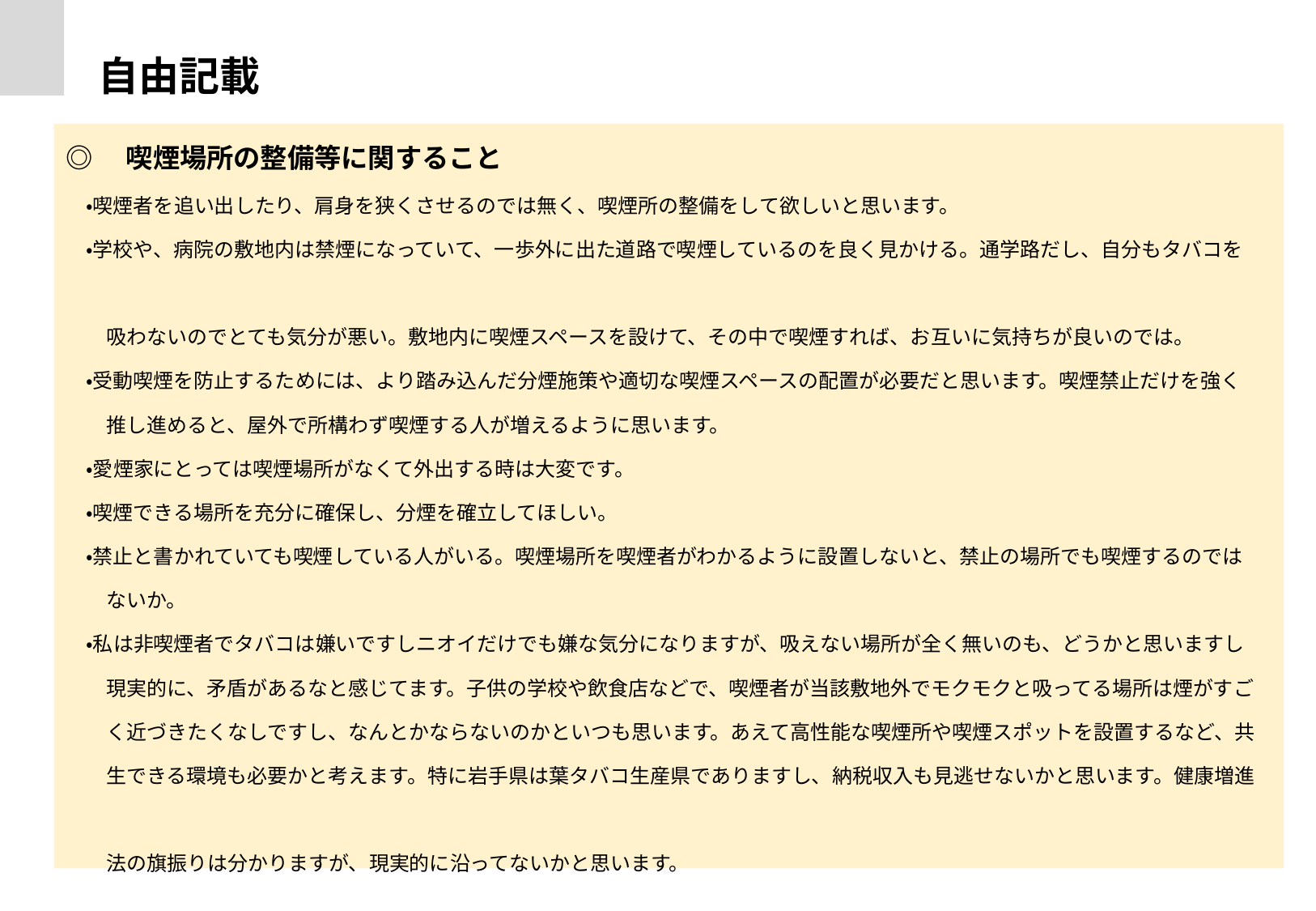

自由記載（一部抜粋）
◎　喫煙場所の整備等に関すること
　・喫煙者を追い出したり、肩身を狭くさせるのでは無く、喫煙所の整備をして欲しいと思います。
　・学校や、病院の敷地内は禁煙になっていて、一歩外に出た道路で喫煙しているのを良く見かける。通学路だし、自分もタバコを
　　吸わないのでとても気分が悪い。敷地内に喫煙スペースを設けて、その中で喫煙すれば、お互いに気持ちが良いのでは。
　・受動喫煙を防止するためには、より踏み込んだ分煙施策や適切な喫煙スペースの配置が必要だと思います。喫煙禁止だけを強く
　　推し進めると、屋外で所構わず喫煙する人が増えるように思います。
　・愛煙家にとっては喫煙場所がなくて外出する時は大変です。
　・喫煙できる場所を充分に確保し、分煙を確立してほしい。
　・禁止と書かれていても喫煙している人がいる。喫煙場所を喫煙者がわかるように設置しないと、禁止の場所でも喫煙するのでは
　　ないか。
　・私は非喫煙者でタバコは嫌いですしニオイだけでも嫌な気分になりますが、吸えない場所が全く無いのも、どうかと思いますし
　　現実的に、矛盾があるなと感じてます。子供の学校や飲食店などで、喫煙者が当該敷地外でモクモクと吸ってる場所は煙がすご
　　く近づきたくなしですし、なんとかならないのかといつも思います。あえて高性能な喫煙所や喫煙スポットを設置するなど、共
　　生できる環境も必要かと考えます。特に岩手県は葉タバコ生産県でありますし、納税収入も見逃せないかと思います。健康増進
　　法の旗振りは分かりますが、現実的に沿ってないかと思います。